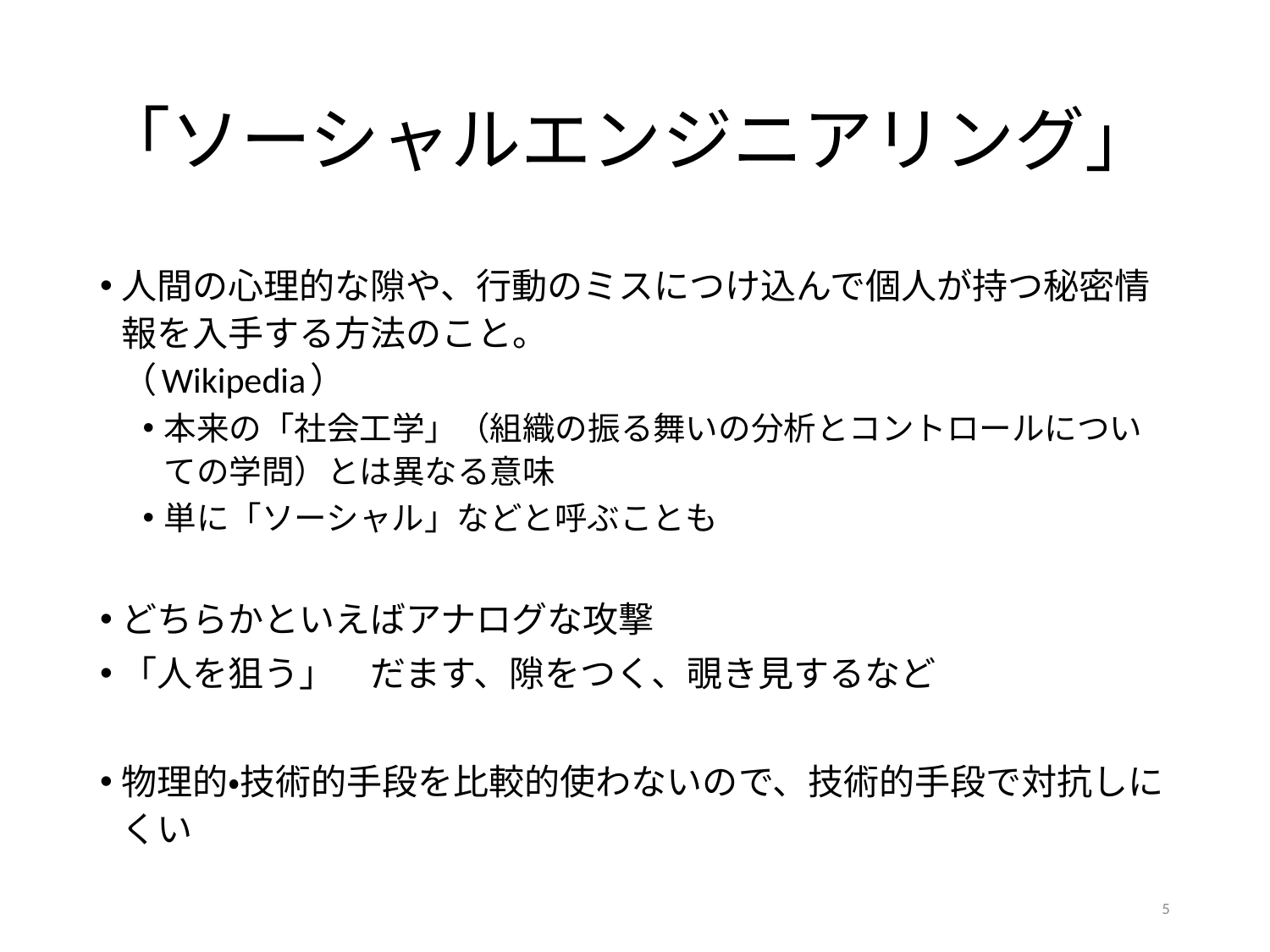

# 「ソーシャルエンジニアリング」
人間の心理的な隙や、行動のミスにつけ込んで個人が持つ秘密情報を入手する方法のこと。
（Wikipedia）
本来の「社会工学」（組織の振る舞いの分析とコントロールについての学問）とは異なる意味
単に「ソーシャル」などと呼ぶことも

どちらかといえばアナログな攻撃
「人を狙う」　だます、隙をつく、覗き見するなど

物理的・技術的手段を比較的使わないので、技術的手段で対抗しにくい

5